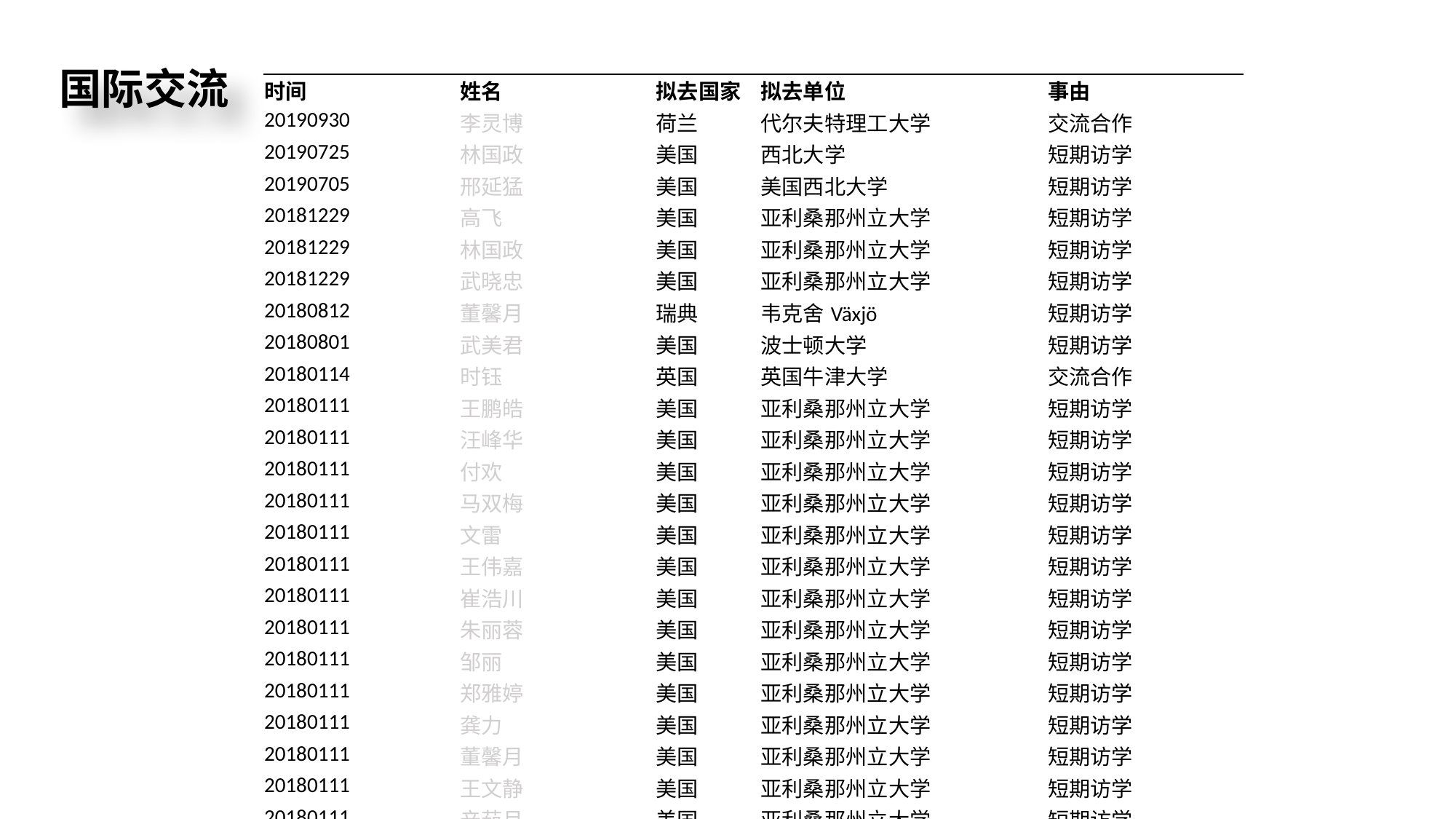

国际交流
| 时间 | 姓名 | 拟去国家 | 拟去单位 | 事由 |
| --- | --- | --- | --- | --- |
| 20190930 | 李灵博 | 荷兰 | 代尔夫特理工大学 | 交流合作 |
| 20190725 | 林国政 | 美国 | 西北大学 | 短期访学 |
| 20190705 | 邢延猛 | 美国 | 美国西北大学 | 短期访学 |
| 20181229 | 高飞 | 美国 | 亚利桑那州立大学 | 短期访学 |
| 20181229 | 林国政 | 美国 | 亚利桑那州立大学 | 短期访学 |
| 20181229 | 武晓忠 | 美国 | 亚利桑那州立大学 | 短期访学 |
| 20180812 | 董馨月 | 瑞典 | 韦克舍Växjö | 短期访学 |
| 20180801 | 武美君 | 美国 | 波士顿大学 | 短期访学 |
| 20180114 | 时钰 | 英国 | 英国牛津大学 | 交流合作 |
| 20180111 | 王鹏皓 | 美国 | 亚利桑那州立大学 | 短期访学 |
| 20180111 | 汪峰华 | 美国 | 亚利桑那州立大学 | 短期访学 |
| 20180111 | 付欢 | 美国 | 亚利桑那州立大学 | 短期访学 |
| 20180111 | 马双梅 | 美国 | 亚利桑那州立大学 | 短期访学 |
| 20180111 | 文雷 | 美国 | 亚利桑那州立大学 | 短期访学 |
| 20180111 | 王伟嘉 | 美国 | 亚利桑那州立大学 | 短期访学 |
| 20180111 | 崔浩川 | 美国 | 亚利桑那州立大学 | 短期访学 |
| 20180111 | 朱丽蓉 | 美国 | 亚利桑那州立大学 | 短期访学 |
| 20180111 | 邹丽 | 美国 | 亚利桑那州立大学 | 短期访学 |
| 20180111 | 郑雅婷 | 美国 | 亚利桑那州立大学 | 短期访学 |
| 20180111 | 龚力 | 美国 | 亚利桑那州立大学 | 短期访学 |
| 20180111 | 董馨月 | 美国 | 亚利桑那州立大学 | 短期访学 |
| 20180111 | 王文静 | 美国 | 亚利桑那州立大学 | 短期访学 |
| 20180111 | 辛茹月 | 美国 | 亚利桑那州立大学 | 短期访学 |
| 20180111 | 曹雪薇 | 美国 | 亚利桑那州立大学 | 短期访学 |
| 20180111 | 武美君 | 美国 | 亚利桑那州立大学 | 短期访学 |
| 20180111 | 王亚楠 | 美国 | 亚利桑那州立大学 | 短期访学 |